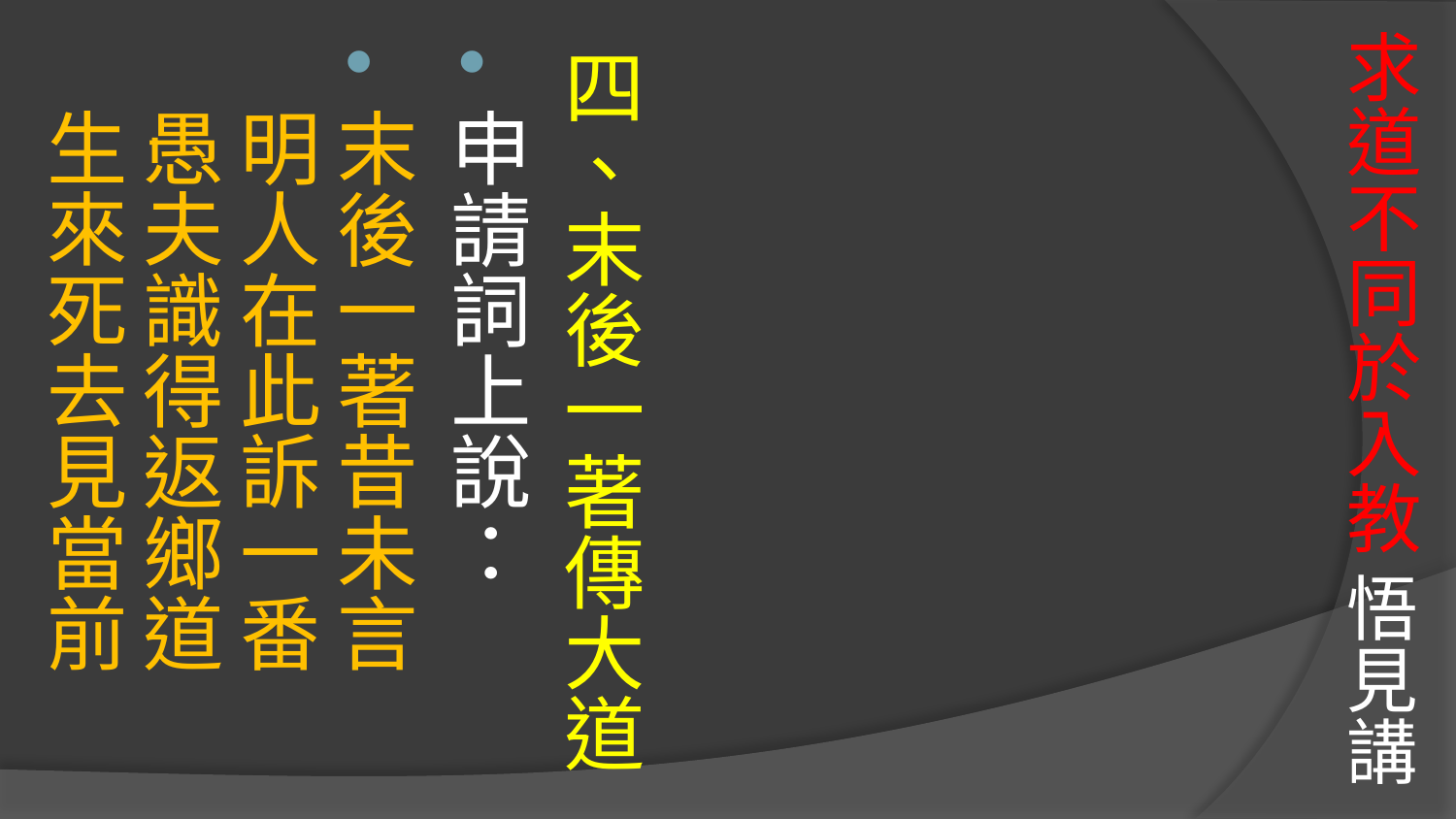

# 求道不同於入教 悟見講
四、末後一著傳大道
申請詞上說：
末後一著昔未言 
明人在此訴一番 
愚夫識得返鄉道 
生來死去見當前